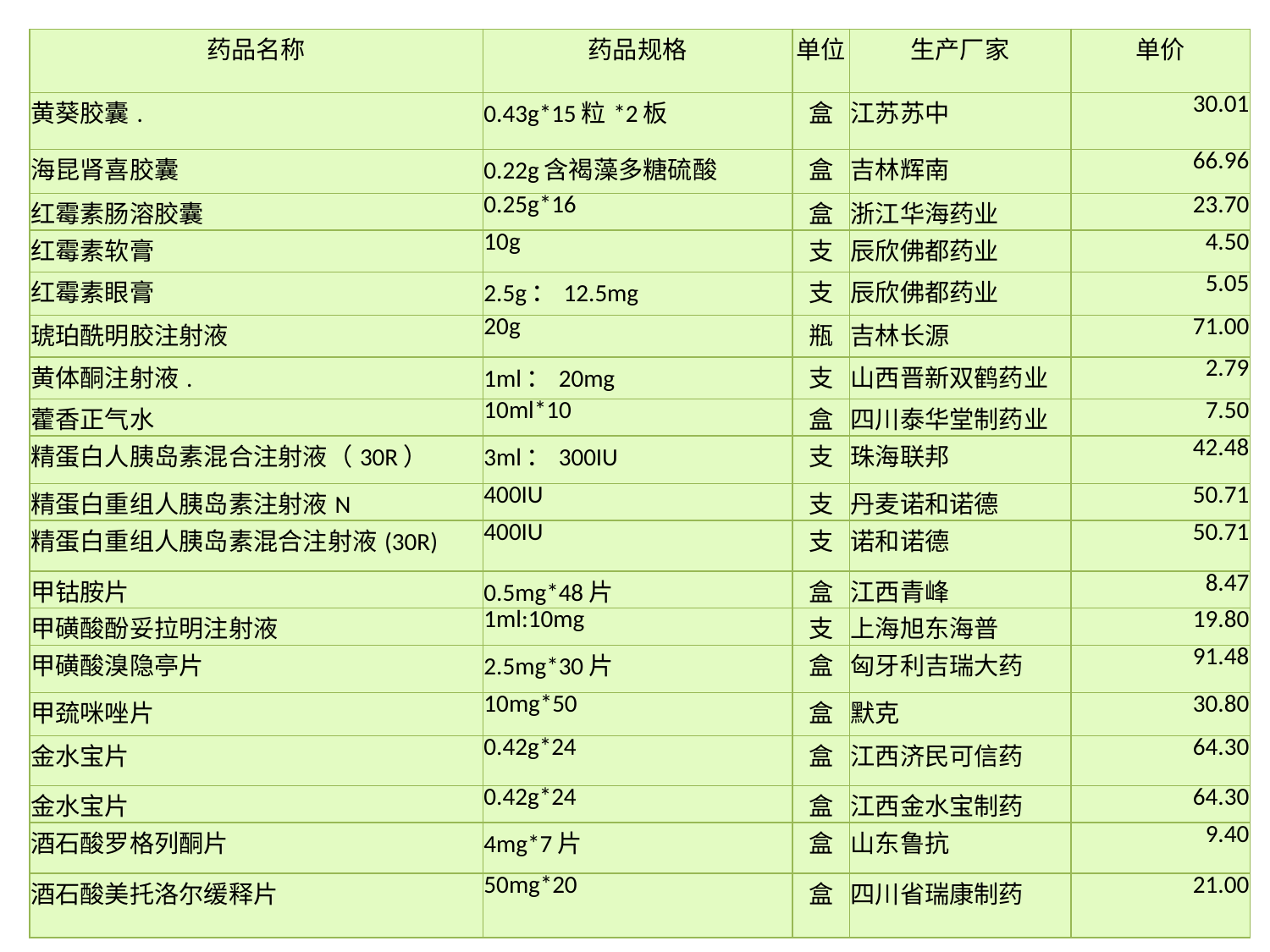

| 药品名称 | 药品规格 | 单位 | 生产厂家 | 单价 |
| --- | --- | --- | --- | --- |
| 黄葵胶囊. | 0.43g\*15粒\*2板 | 盒 | 江苏苏中 | 30.01 |
| 海昆肾喜胶囊 | 0.22g含褐藻多糖硫酸 | 盒 | 吉林辉南 | 66.96 |
| 红霉素肠溶胶囊 | 0.25g\*16 | 盒 | 浙江华海药业 | 23.70 |
| 红霉素软膏 | 10g | 支 | 辰欣佛都药业 | 4.50 |
| 红霉素眼膏 | 2.5g：12.5mg | 支 | 辰欣佛都药业 | 5.05 |
| 琥珀酰明胶注射液 | 20g | 瓶 | 吉林长源 | 71.00 |
| 黄体酮注射液. | 1ml：20mg | 支 | 山西晋新双鹤药业 | 2.79 |
| 藿香正气水 | 10ml\*10 | 盒 | 四川泰华堂制药业 | 7.50 |
| 精蛋白人胰岛素混合注射液（30R） | 3ml：300IU | 支 | 珠海联邦 | 42.48 |
| 精蛋白重组人胰岛素注射液N | 400IU | 支 | 丹麦诺和诺德 | 50.71 |
| 精蛋白重组人胰岛素混合注射液(30R) | 400IU | 支 | 诺和诺德 | 50.71 |
| 甲钴胺片 | 0.5mg\*48片 | 盒 | 江西青峰 | 8.47 |
| 甲磺酸酚妥拉明注射液 | 1ml:10mg | 支 | 上海旭东海普 | 19.80 |
| 甲磺酸溴隐亭片 | 2.5mg\*30片 | 盒 | 匈牙利吉瑞大药 | 91.48 |
| 甲巯咪唑片 | 10mg\*50 | 盒 | 默克 | 30.80 |
| 金水宝片 | 0.42g\*24 | 盒 | 江西济民可信药 | 64.30 |
| 金水宝片 | 0.42g\*24 | 盒 | 江西金水宝制药 | 64.30 |
| 酒石酸罗格列酮片 | 4mg\*7片 | 盒 | 山东鲁抗 | 9.40 |
| 酒石酸美托洛尔缓释片 | 50mg\*20 | 盒 | 四川省瑞康制药 | 21.00 |